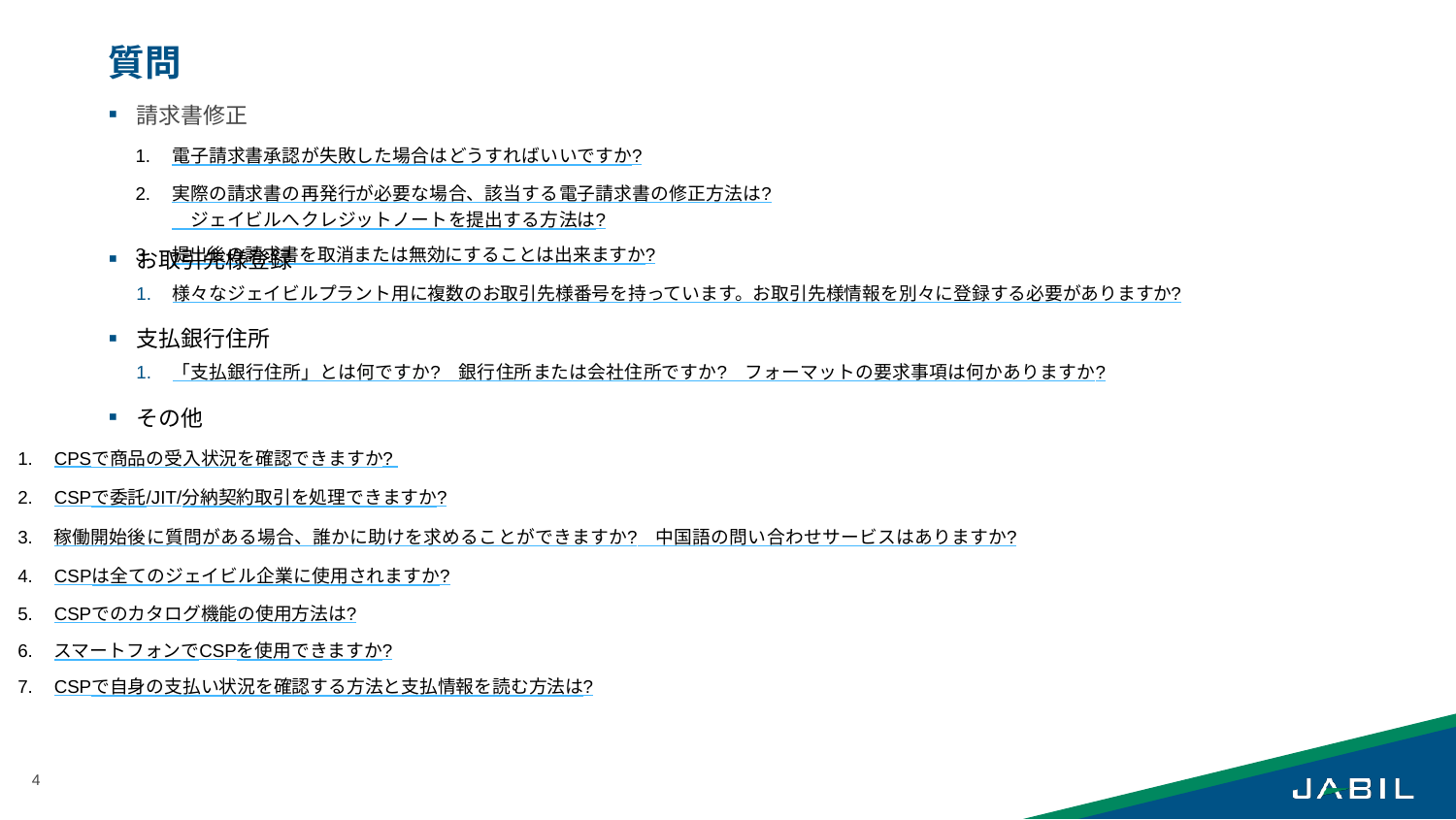

# 質問
請求書修正
電子請求書承認が失敗した場合はどうすればいいですか?
実際の請求書の再発行が必要な場合、該当する電子請求書の修正方法は?　ジェイビルへクレジットノートを提出する方法は?
提出後の請求書を取消または無効にすることは出来ますか?
お取引先様登録
様々なジェイビルプラント用に複数のお取引先様番号を持っています。お取引先様情報を別々に登録する必要がありますか?
支払銀行住所
「支払銀行住所」とは何ですか?　銀行住所または会社住所ですか?　フォーマットの要求事項は何かありますか?
その他
CPSで商品の受入状況を確認できますか?
CSPで委託/JIT/分納契約取引を処理できますか?
稼働開始後に質問がある場合、誰かに助けを求めることができますか?　中国語の問い合わせサービスはありますか?
CSPは全てのジェイビル企業に使用されますか?
CSPでのカタログ機能の使用方法は?
スマートフォンでCSPを使用できますか?
CSPで自身の支払い状況を確認する方法と支払情報を読む方法は?
4